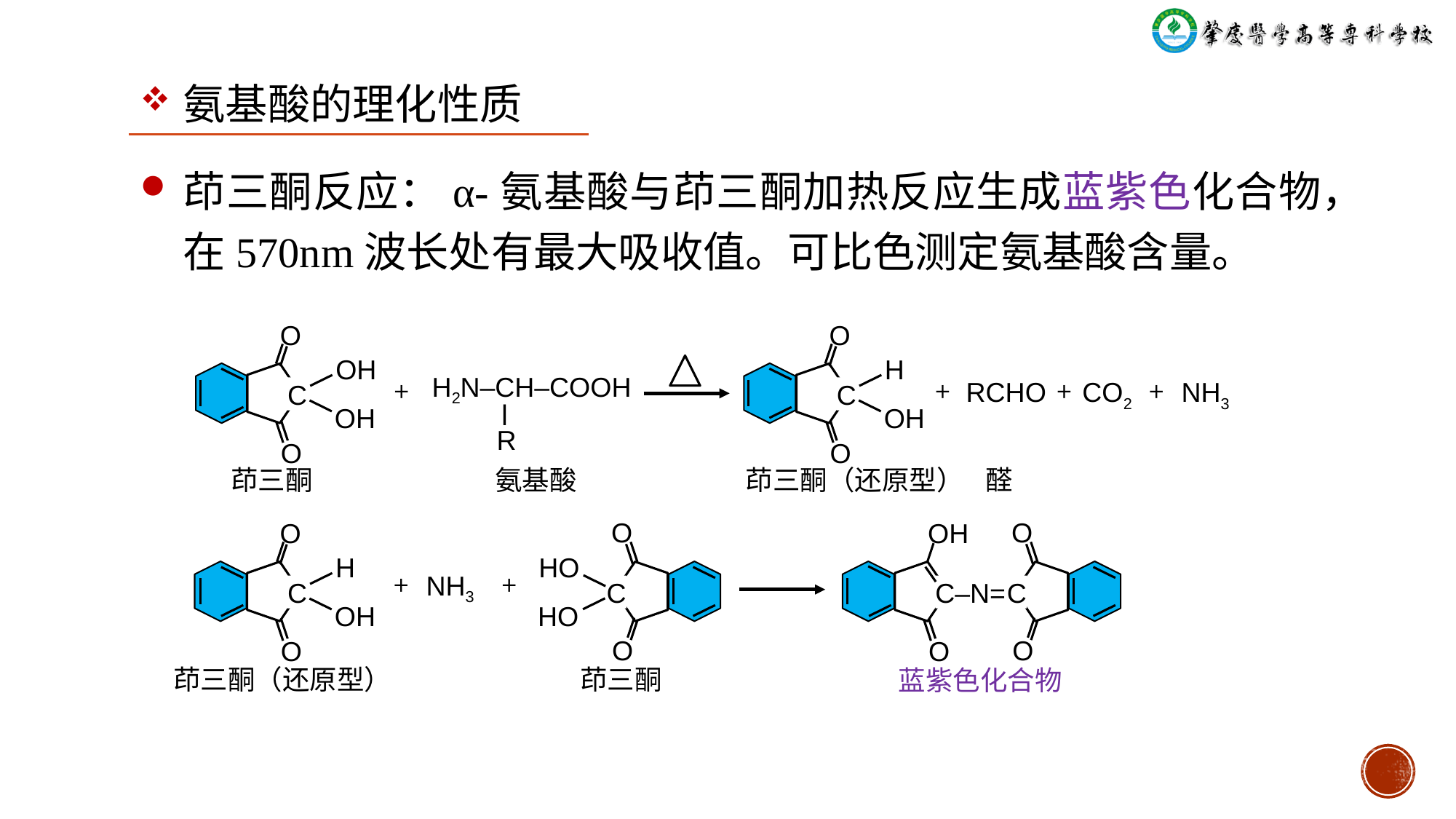

氨基酸的理化性质
茚三酮反应：α-氨基酸与茚三酮加热反应生成蓝紫色化合物，在570nm波长处有最大吸收值。可比色测定氨基酸含量。
O
OH

C
OH
O
O
H

C
OH
O

+
+
+
+
RCHO
NH3
CO2
H2N‒CH‒COOH
         ⅼ
         R
茚三酮
氨基酸
茚三酮（还原型）
醛
O
OH

C
C‒N=
O
O
O
HO

C
HO
O
O
H

C
OH
O
+
+
NH3
茚三酮
茚三酮（还原型）
蓝紫色化合物